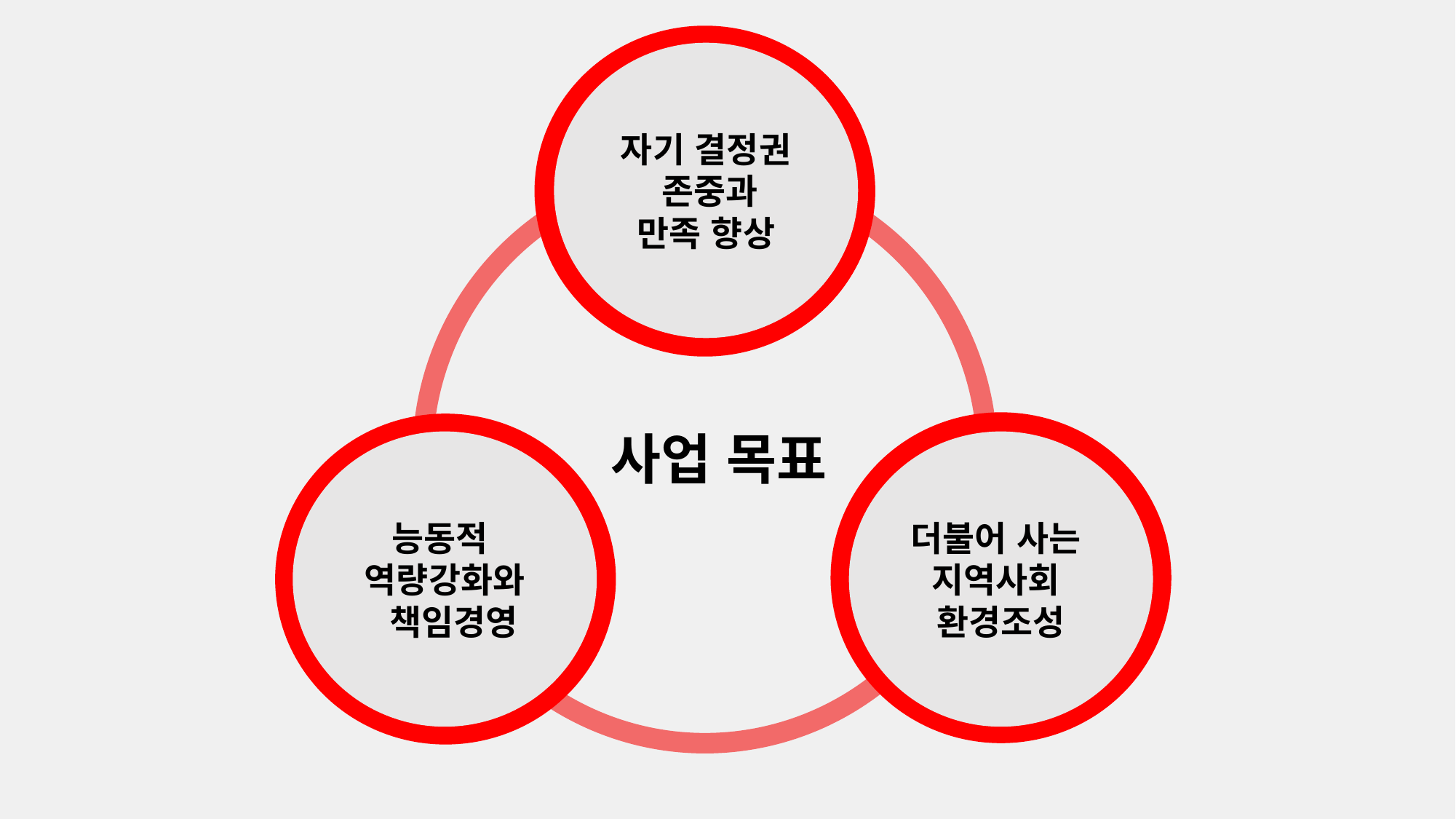

자기 결정권 존중과
만족 향상
자기 결정권
 존중과
만족 향상

자기 결정권 존중과
만족 향상
자기 결정권 존중과
만족 향상
능동적
역량강화와
 책임경영
더불어 사는
지역사회
환경조성
사업 목표